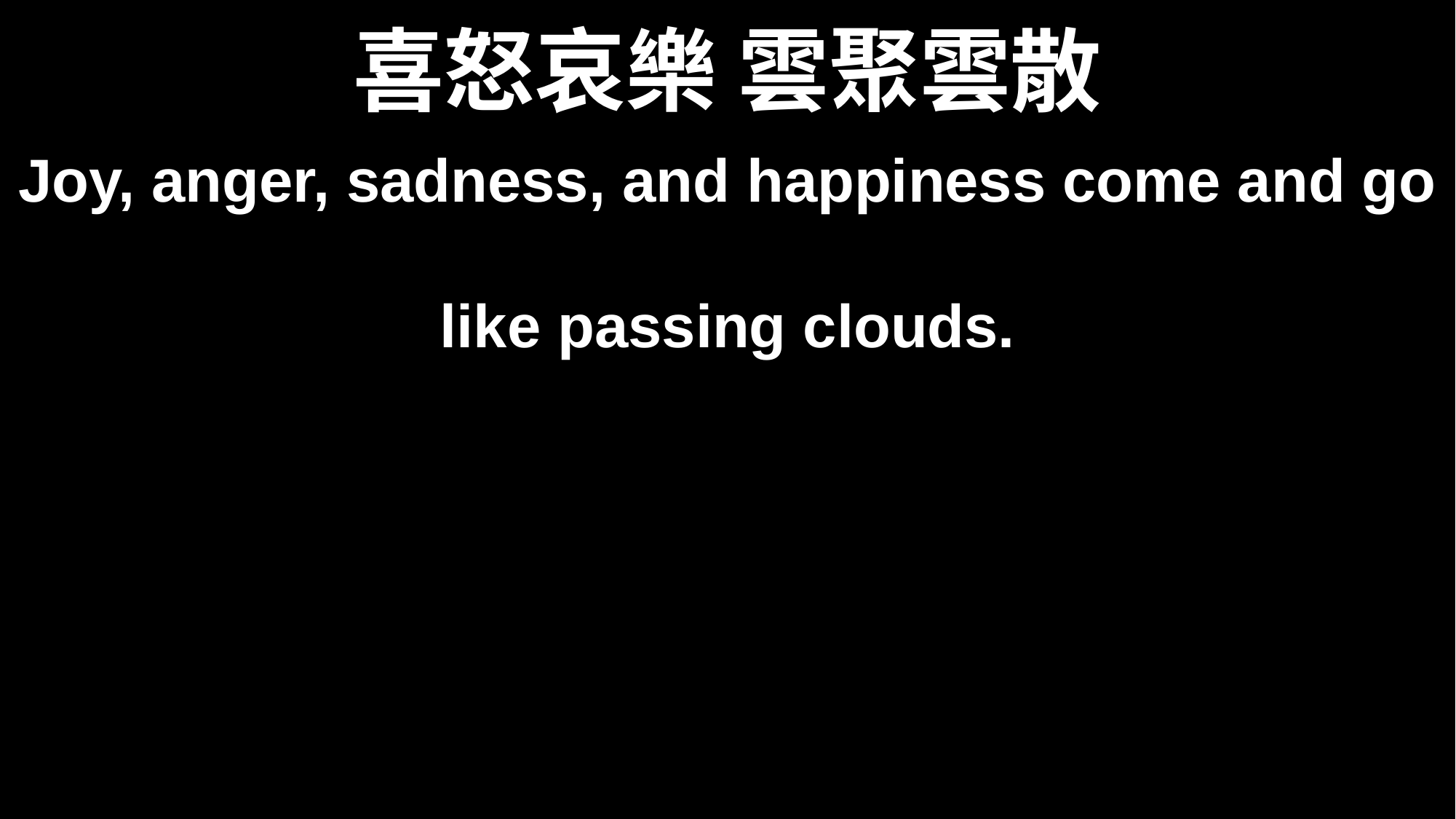

# 喜怒哀樂 雲聚雲散
Joy, anger, sadness, and happiness come and go
like passing clouds.